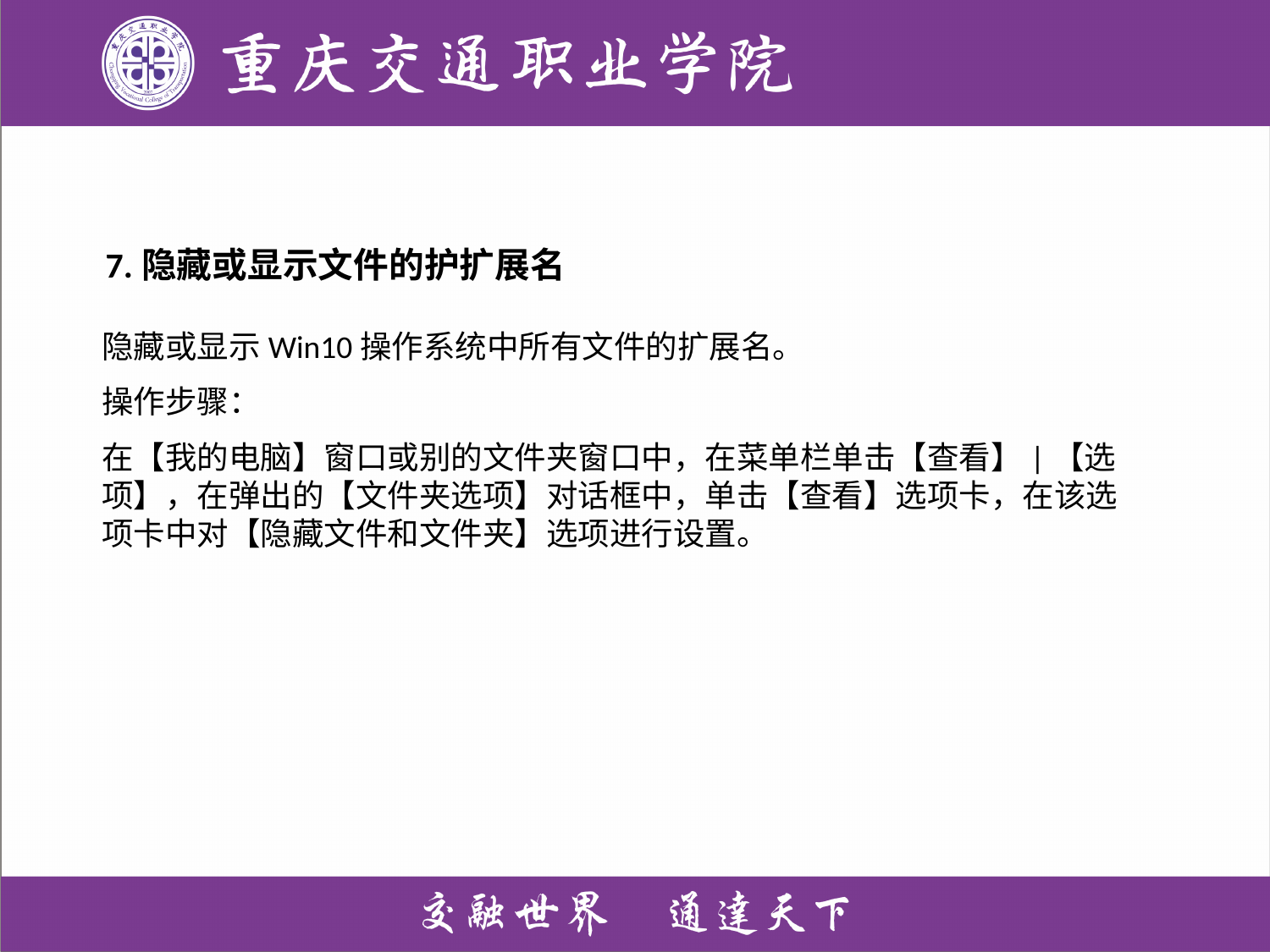

7.隐藏或显示文件的护扩展名
隐藏或显示Win10操作系统中所有文件的扩展名。
操作步骤：
在【我的电脑】窗口或别的文件夹窗口中，在菜单栏单击【查看】|【选项】，在弹出的【文件夹选项】对话框中，单击【查看】选项卡，在该选项卡中对【隐藏文件和文件夹】选项进行设置。